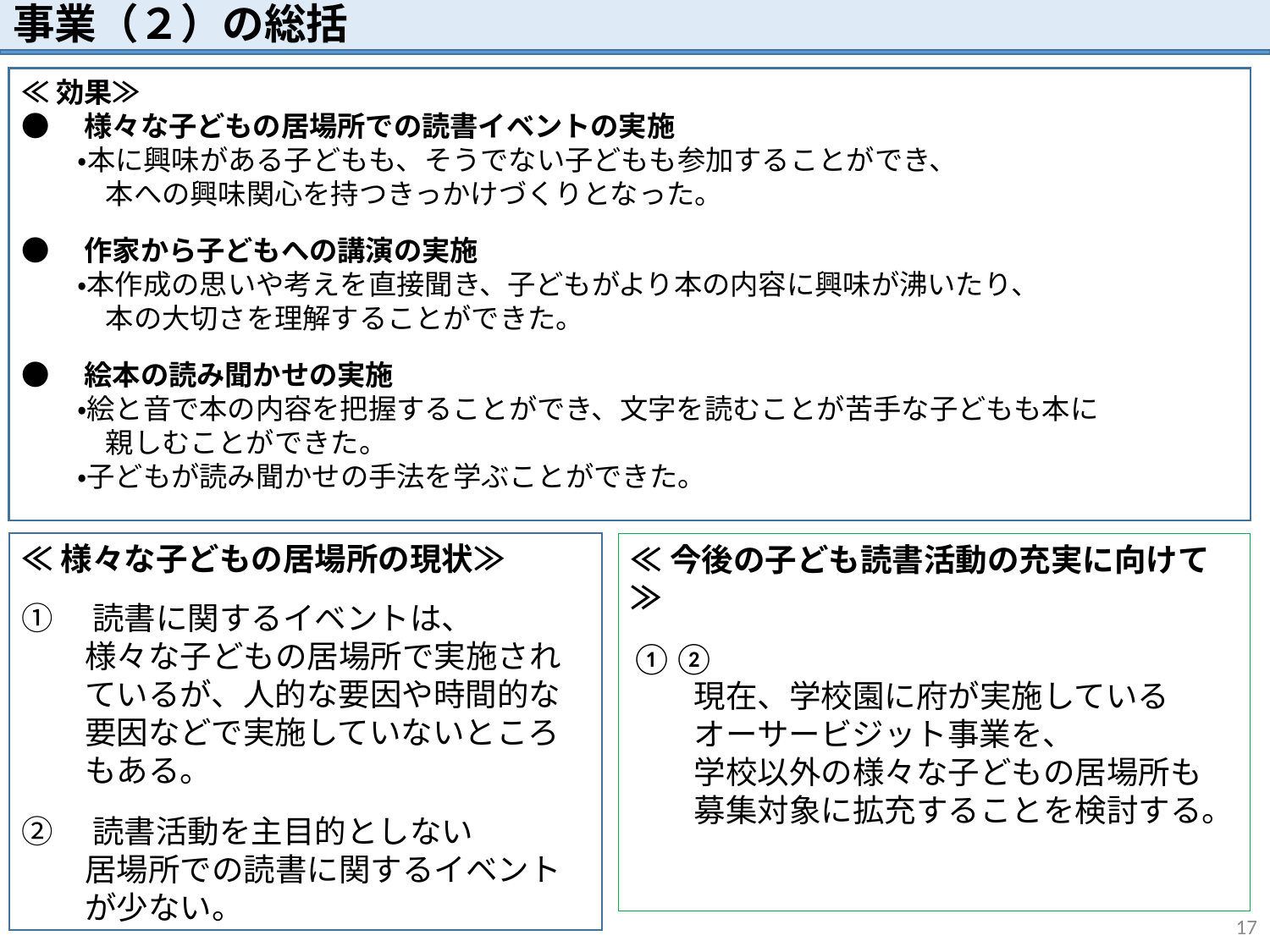

# 事業（２）の総括

≪効果≫
●　様々な子どもの居場所での読書イベントの実施
　　・本に興味がある子どもも、そうでない子どもも参加することができ、
　　　本への興味関心を持つきっかけづくりとなった。

●　作家から子どもへの講演の実施
　　・本作成の思いや考えを直接聞き、子どもがより本の内容に興味が沸いたり、
　　　本の大切さを理解することができた。

●　絵本の読み聞かせの実施
　　・絵と音で本の内容を把握することができ、文字を読むことが苦手な子どもも本に
　　　親しむことができた。
　　・子どもが読み聞かせの手法を学ぶことができた。
≪様々な子どもの居場所の現状≫

①　読書に関するイベントは、
　　様々な子どもの居場所で実施され
　　ているが、人的な要因や時間的な
　　要因などで実施していないところ
　　もある。

②　読書活動を主目的としない
　　居場所での読書に関するイベント
　　が少ない。
≪今後の子ども読書活動の充実に向けて≫

①②
　　現在、学校園に府が実施している
　　オーサービジット事業を、
　　学校以外の様々な子どもの居場所も
　　募集対象に拡充することを検討する。

17